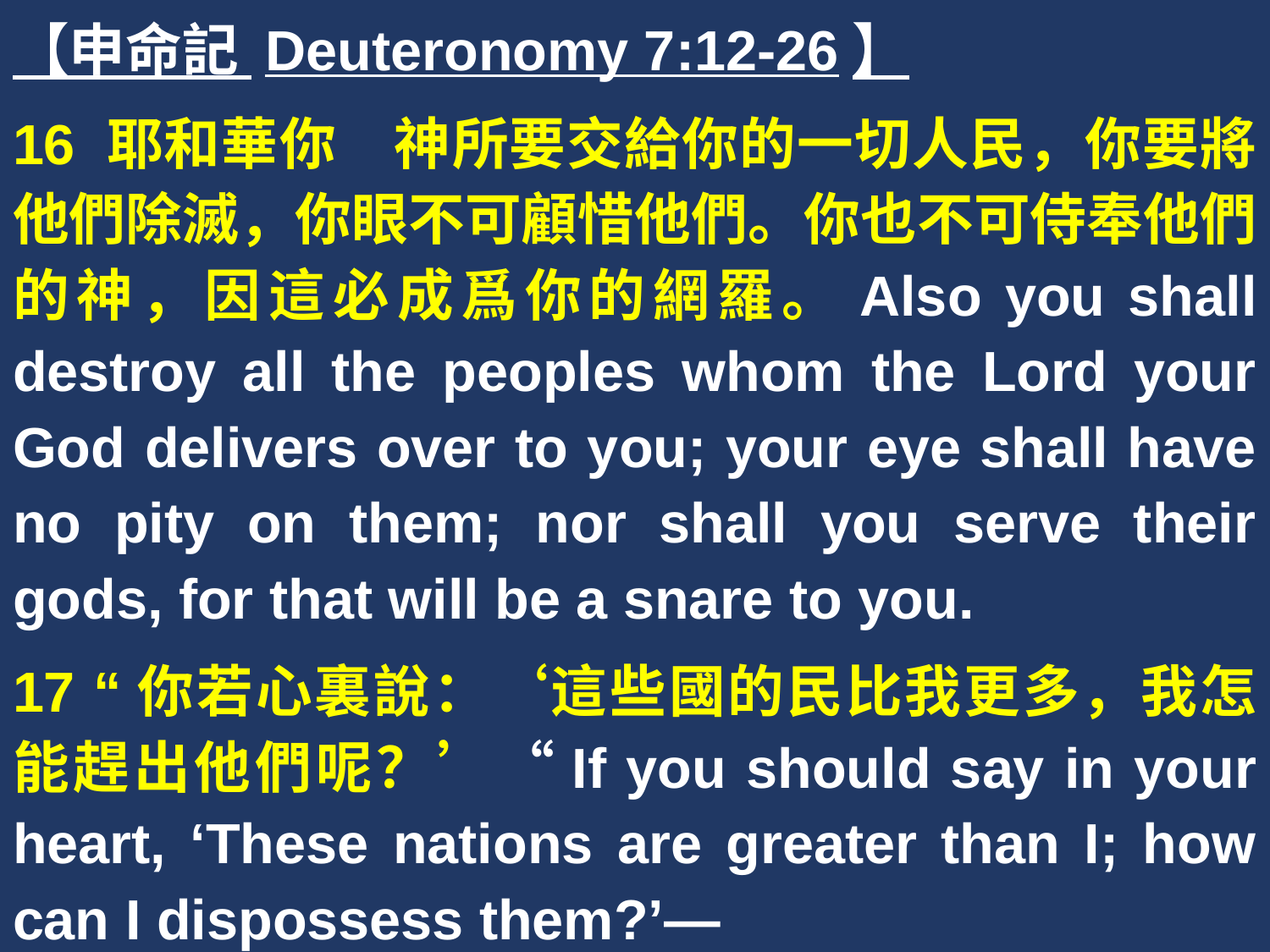

【申命記 Deuteronomy 7:12-26】
16 耶和華你　神所要交給你的一切人民，你要將他們除滅，你眼不可顧惜他們。你也不可侍奉他們的神，因這必成爲你的網羅。Also you shall destroy all the peoples whom the Lord your God delivers over to you; your eye shall have no pity on them; nor shall you serve their gods, for that will be a snare to you.
17 “你若心裏說：‘這些國的民比我更多，我怎能趕出他們呢？’“If you should say in your heart, ‘These nations are greater than I; how can I dispossess them?’—